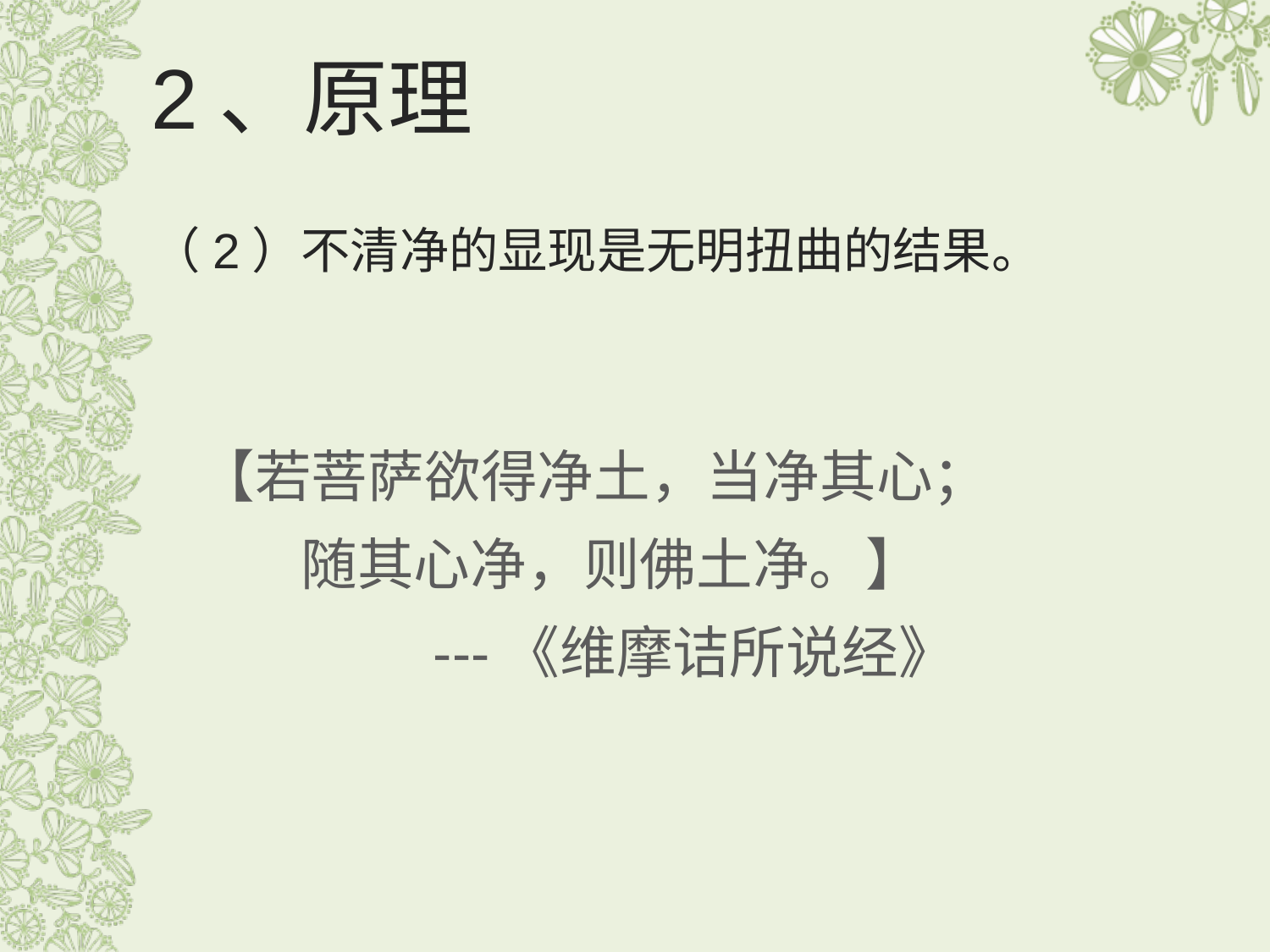

# 2、原理
（2）不清净的显现是无明扭曲的结果。
【若菩萨欲得净土，当净其心；
       随其心净，则佛土净。】
               ---《维摩诘所说经》